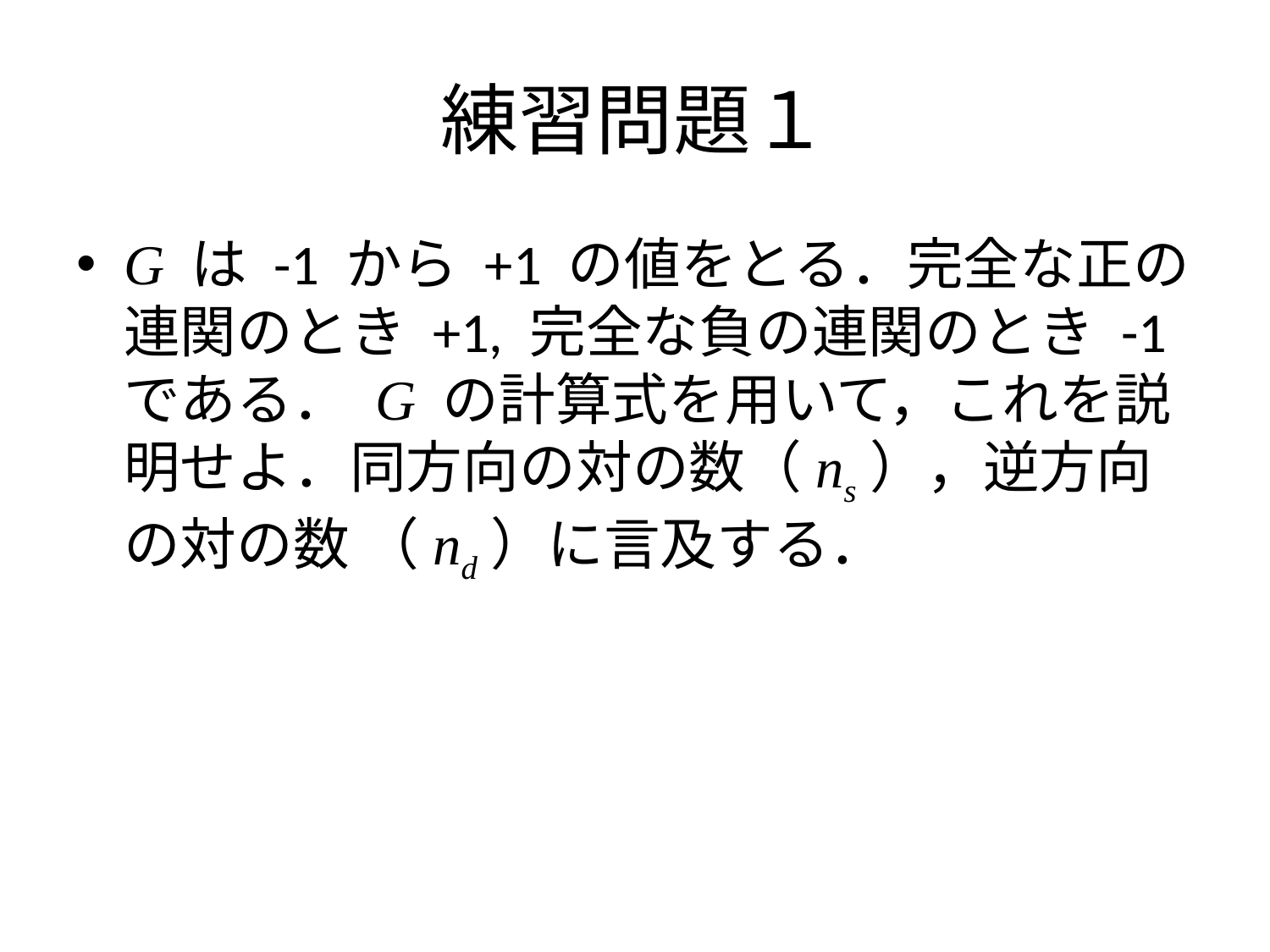

# 練習問題１
G は -1 から +1 の値をとる．完全な正の連関のとき +1, 完全な負の連関のとき -1 である． G の計算式を用いて，これを説明せよ．同方向の対の数（ns），逆方向の対の数 （nd）に言及する．